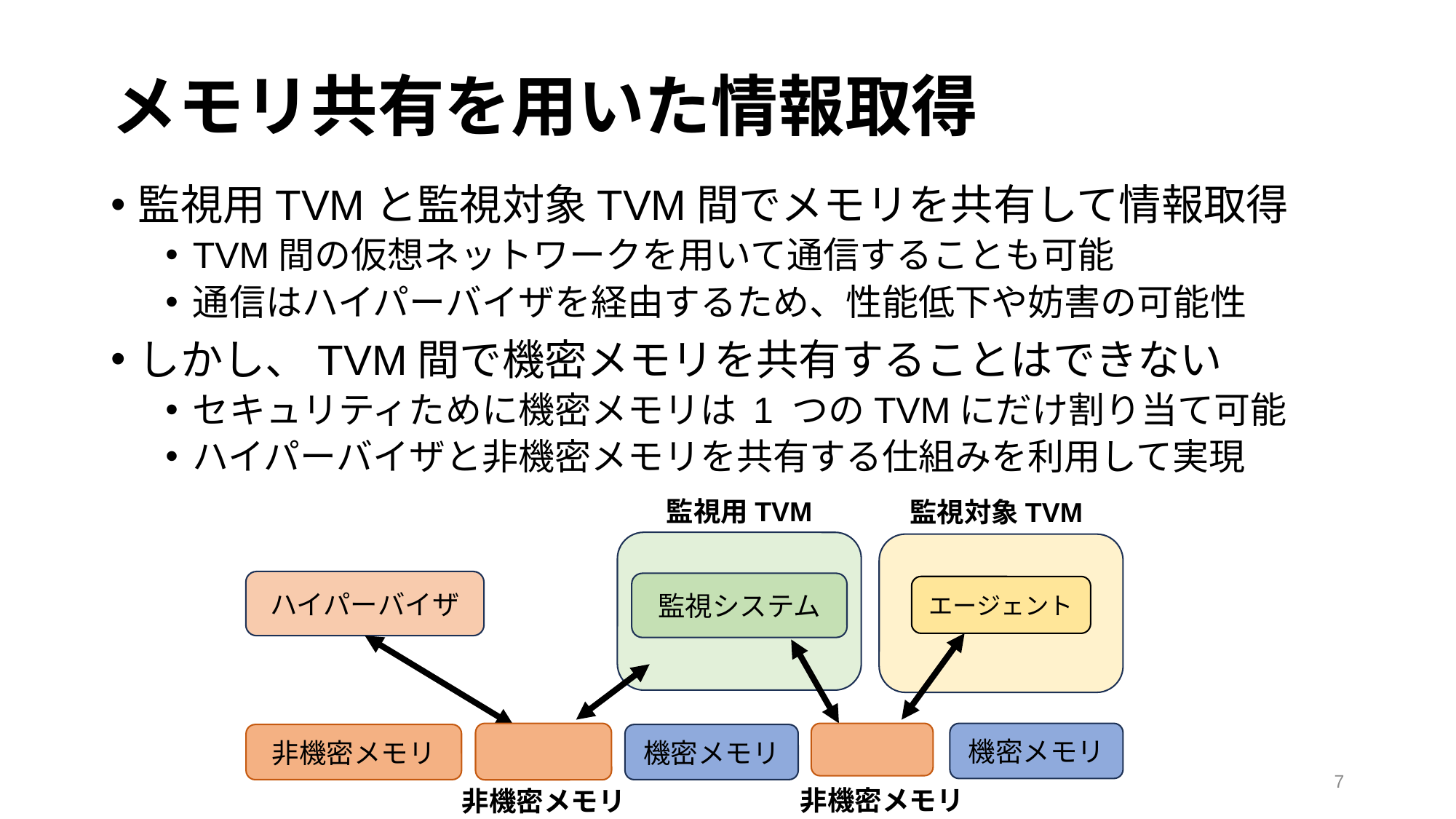

# メモリ共有を用いた情報取得
監視用TVMと監視対象TVM間でメモリを共有して情報取得
TVM間の仮想ネットワークを用いて通信することも可能
通信はハイパーバイザを経由するため、性能低下や妨害の可能性
しかし、TVM間で機密メモリを共有することはできない
セキュリティために機密メモリは 1 つのTVMにだけ割り当て可能
ハイパーバイザと非機密メモリを共有する仕組みを利用して実現
監視用TVM
監視対象TVM

ハイパーバイザ
監視システム
エージェント

機密メモリ
非機密メモリ
機密メモリ
7
非機密メモリ
非機密メモリ